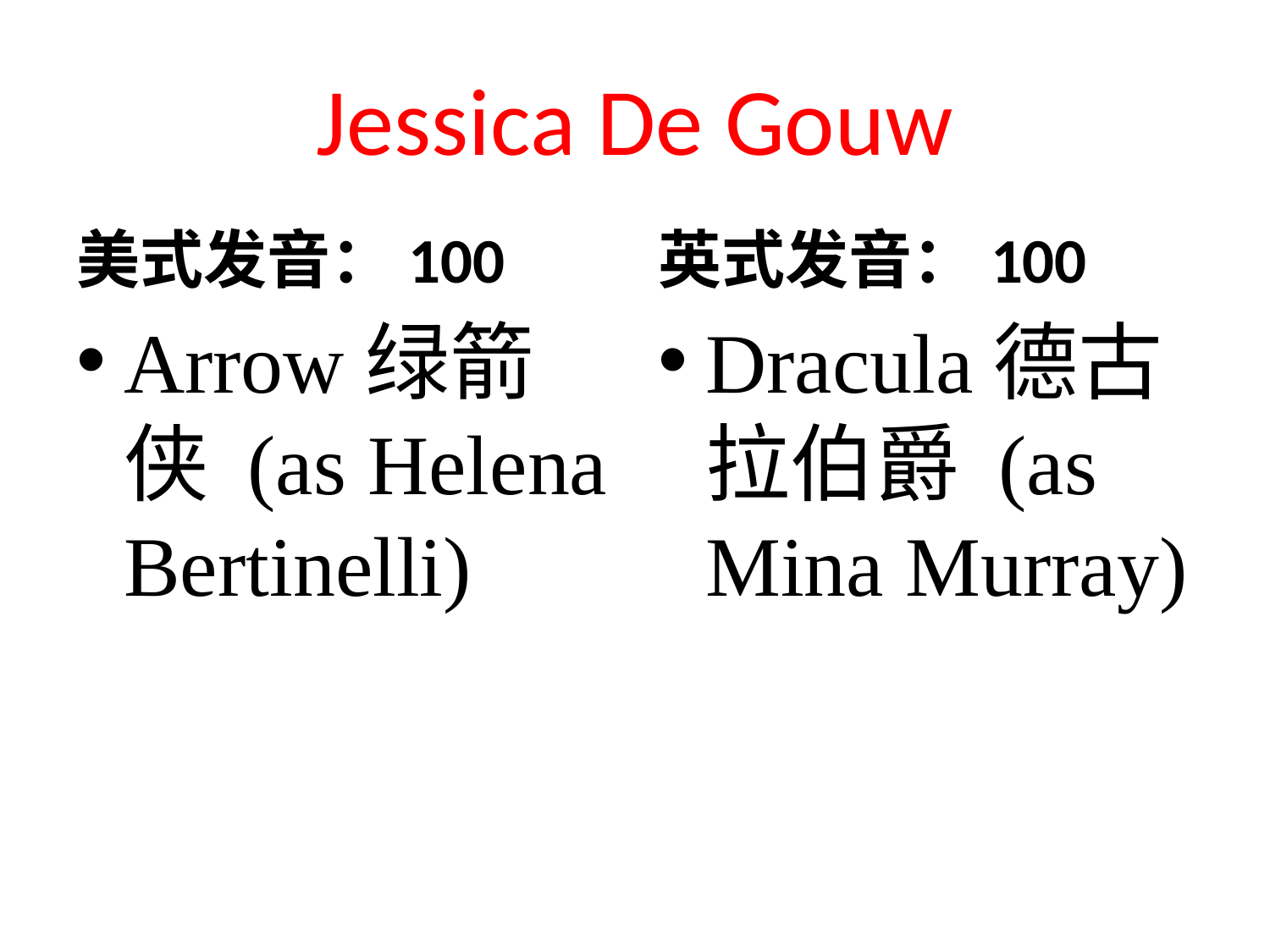

# Jessica De Gouw
美式发音：100
英式发音：100
Arrow绿箭侠 (as Helena Bertinelli)
Dracula德古拉伯爵 (as Mina Murray)